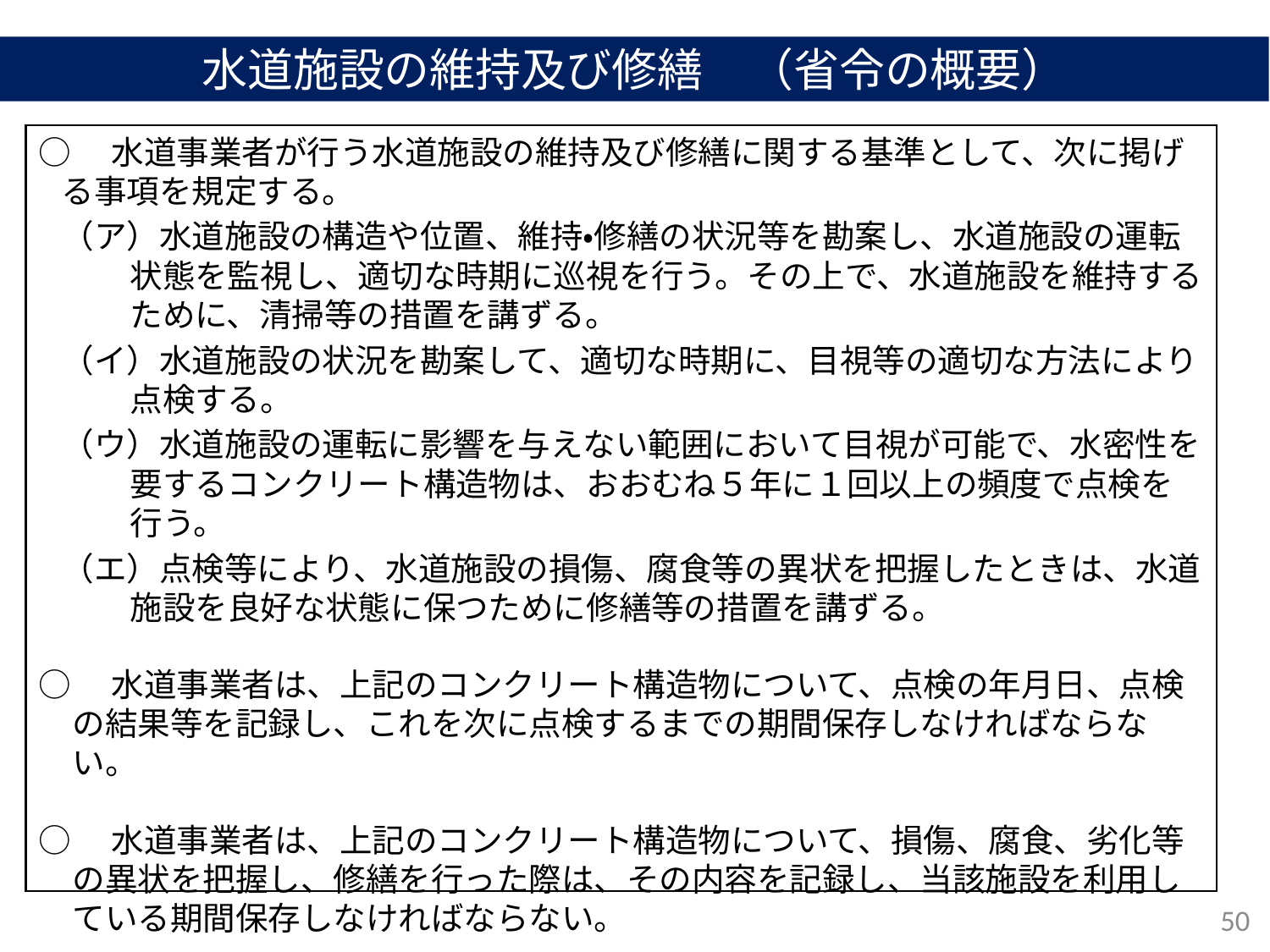

# 水道施設の維持及び修繕　（省令の概要）
○　水道事業者が行う水道施設の維持及び修繕に関する基準として、次に掲げる事項を規定する。
（ア）水道施設の構造や位置、維持・修繕の状況等を勘案し、水道施設の運転状態を監視し、適切な時期に巡視を行う。その上で、水道施設を維持するために、清掃等の措置を講ずる。
（イ）水道施設の状況を勘案して、適切な時期に、目視等の適切な方法により点検する。
（ウ）水道施設の運転に影響を与えない範囲において目視が可能で、水密性を要するコンクリート構造物は、おおむね５年に１回以上の頻度で点検を行う。
（エ）点検等により、水道施設の損傷、腐食等の異状を把握したときは、水道施設を良好な状態に保つために修繕等の措置を講ずる。

○　水道事業者は、上記のコンクリート構造物について、点検の年月日、点検の結果等を記録し、これを次に点検するまでの期間保存しなければならない。

○　水道事業者は、上記のコンクリート構造物について、損傷、腐食、劣化等の異状を把握し、修繕を行った際は、その内容を記録し、当該施設を利用している期間保存しなければならない。
50